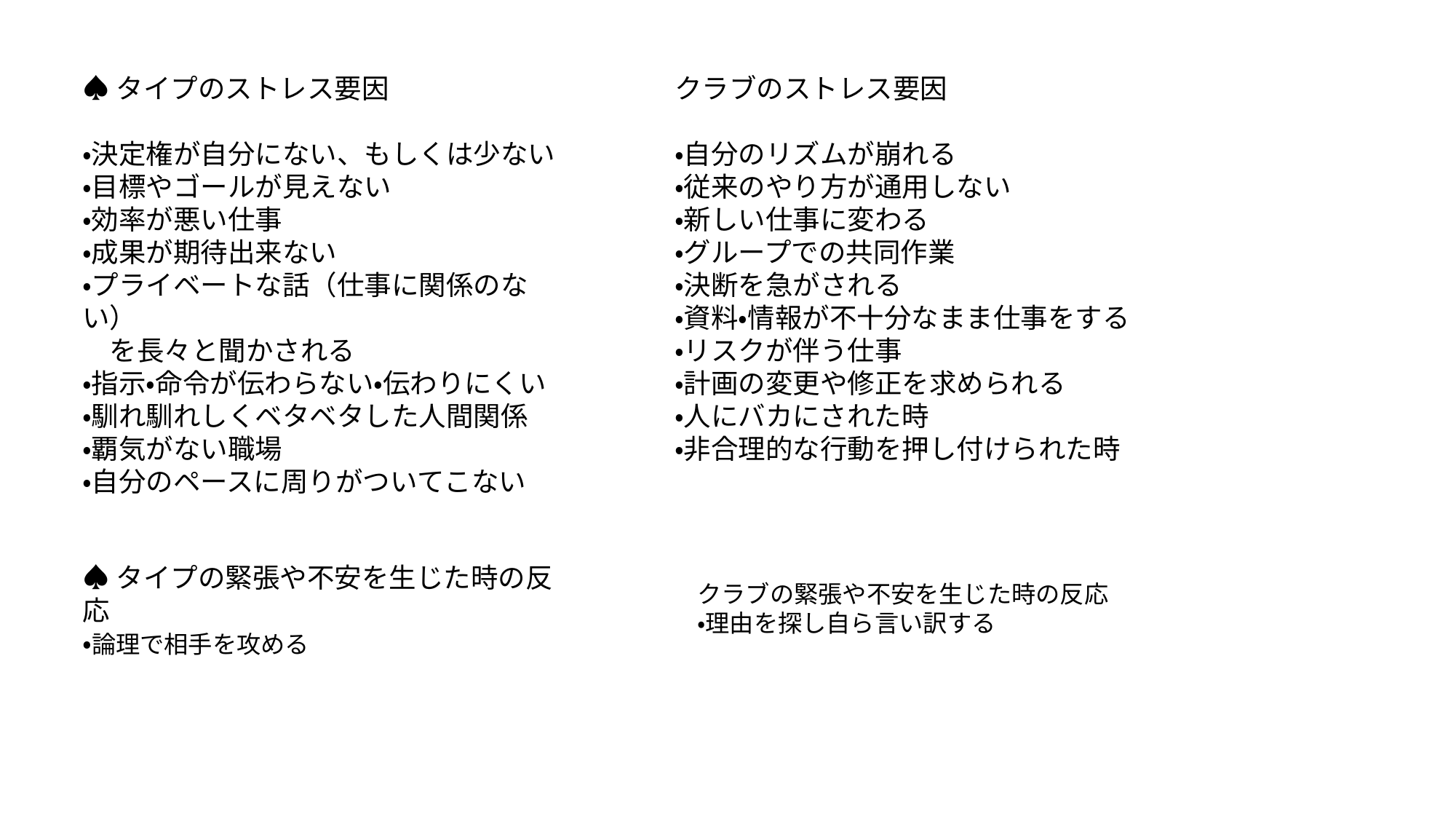

♠タイプのストレス要因

・決定権が自分にない、もしくは少ない
・目標やゴールが見えない
・効率が悪い仕事
・成果が期待出来ない
・プライベートな話（仕事に関係のない）
　を長々と聞かされる
・指示・命令が伝わらない・伝わりにくい
・馴れ馴れしくベタベタした人間関係
・覇気がない職場
・自分のペースに周りがついてこない
クラブのストレス要因

・自分のリズムが崩れる
・従来のやり方が通用しない
・新しい仕事に変わる
・グループでの共同作業
・決断を急がされる
・資料・情報が不十分なまま仕事をする
・リスクが伴う仕事
・計画の変更や修正を求められる
・人にバカにされた時
・非合理的な行動を押し付けられた時
♠タイプの緊張や不安を生じた時の反応
・論理で相手を攻める
クラブの緊張や不安を生じた時の反応
・理由を探し自ら言い訳する